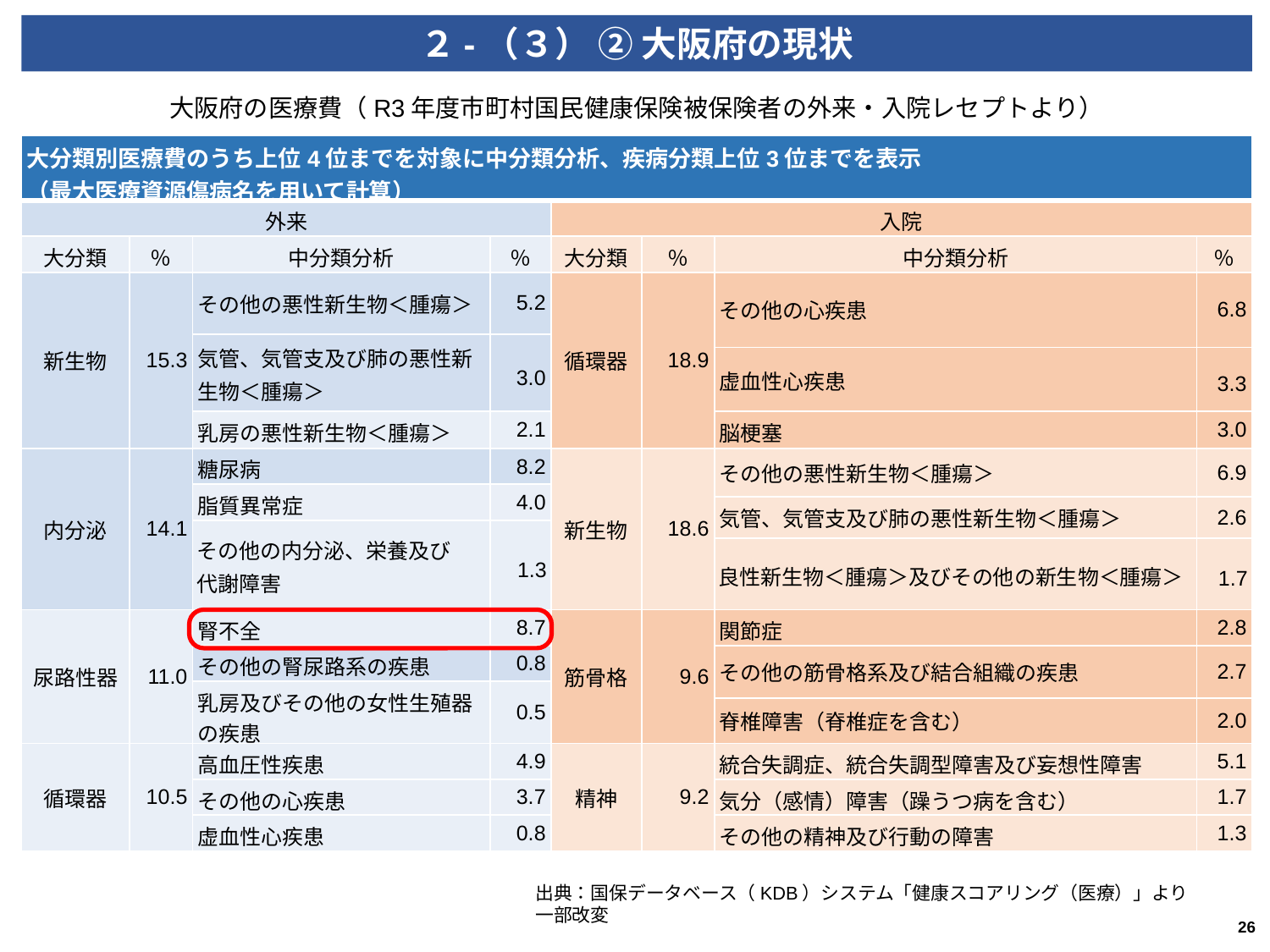

２-（３） ② 大阪府の現状
大阪府の医療費（R3年度市町村国民健康保険被保険者の外来・入院レセプトより）
| 大分類別医療費のうち上位4位までを対象に中分類分析、疾病分類上位3位までを表示 （最大医療資源傷病名を用いて計算） |  |  |  |  |  |  |  |
| --- | --- | --- | --- | --- | --- | --- | --- |
| 外来 |  |  |  | 入院 |  |  |  |
| 大分類 | ％ | 中分類分析 | ％ | 大分類 | ％ | 中分類分析 | ％ |
| 新生物 | 15.3 | その他の悪性新生物＜腫瘍＞ | 5.2 | 循環器 | 18.9 | その他の心疾患 | 6.8 |
|  |  | 気管、気管支及び肺の悪性新生物＜腫瘍＞ | 3.0 |  |  |  |  |
|  |  |  |  |  |  | 虚血性心疾患 | 3.3 |
|  |  | 乳房の悪性新生物＜腫瘍＞ | 2.1 |  |  | 脳梗塞 | 3.0 |
| 内分泌 | 14.1 | 糖尿病 | 8.2 | 新生物 | 18.6 | その他の悪性新生物＜腫瘍＞ | 6.9 |
|  |  | 脂質異常症 | 4.0 |  |  |  |  |
|  |  |  |  |  |  | 気管、気管支及び肺の悪性新生物＜腫瘍＞ | 2.6 |
|  |  | その他の内分泌、栄養及び 代謝障害 | 1.3 |  |  |  |  |
|  |  |  |  |  |  | 良性新生物＜腫瘍＞及びその他の新生物＜腫瘍＞ | 1.7 |
| 尿路性器 | 11.0 | 腎不全 | 8.7 | 筋骨格 | 9.6 | 関節症 | 2.8 |
|  |  | その他の腎尿路系の疾患 | 0.8 |  |  | その他の筋骨格系及び結合組織の疾患 | 2.7 |
|  |  | 乳房及びその他の女性生殖器の疾患 | 0.5 |  |  |  |  |
|  |  |  |  |  |  | 脊椎障害（脊椎症を含む） | 2.0 |
| 循環器 | 10.5 | 高血圧性疾患 | 4.9 | 精神 | 9.2 | 統合失調症、統合失調型障害及び妄想性障害 | 5.1 |
|  |  | その他の心疾患 | 3.7 |  |  | 気分（感情）障害（躁うつ病を含む） | 1.7 |
|  |  | 虚血性心疾患 | 0.8 |  |  | その他の精神及び行動の障害 | 1.3 |

出典：国保データベース（KDB）システム「健康スコアリング（医療）」より一部改変
26